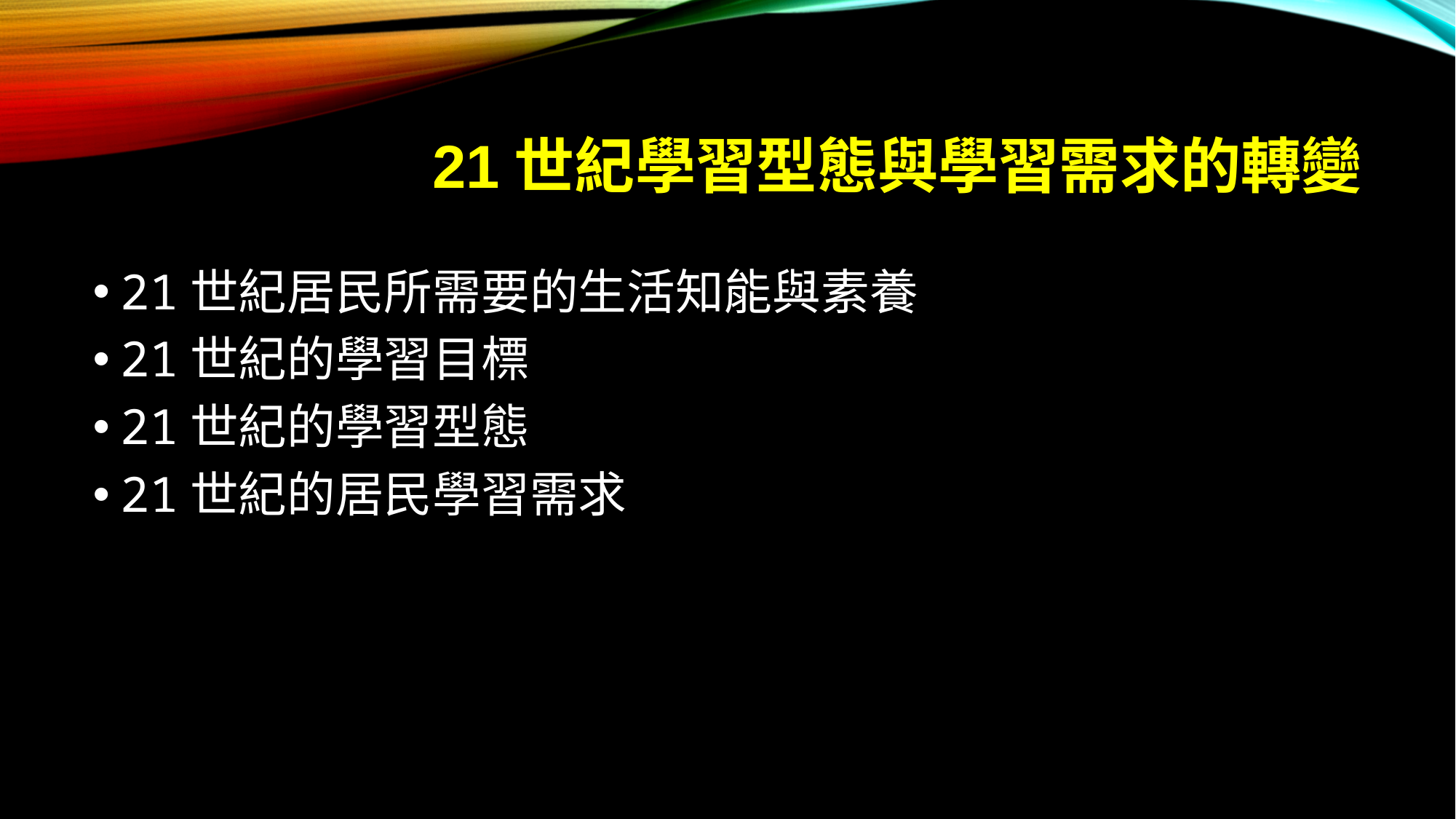

# 21世紀學習型態與學習需求的轉變
21世紀居民所需要的生活知能與素養
21世紀的學習目標
21世紀的學習型態
21世紀的居民學習需求